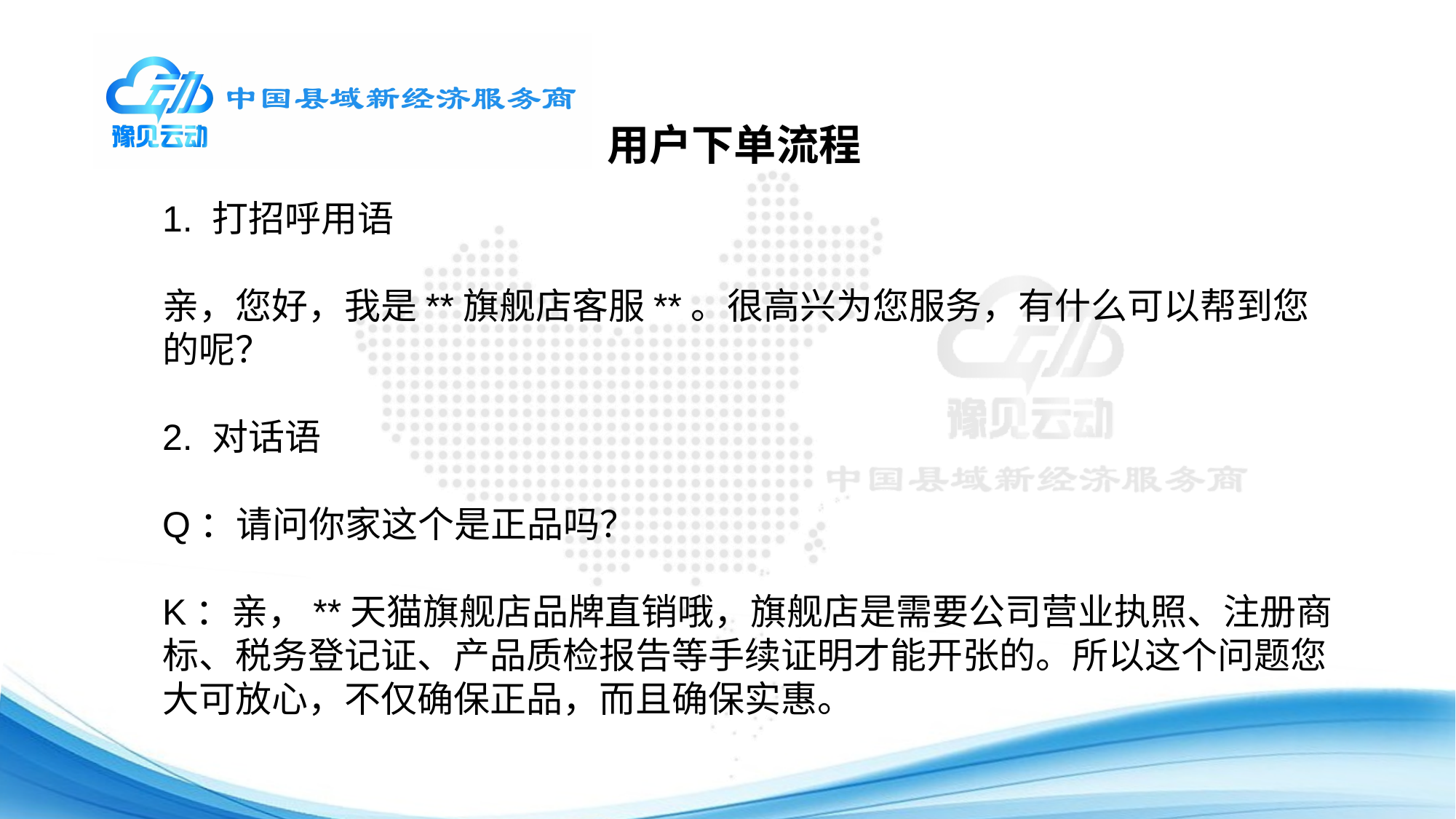

用户下单流程
1. 打招呼用语

亲，您好，我是**旗舰店客服**。很高兴为您服务，有什么可以帮到您的呢？

2. 对话语

Q：请问你家这个是正品吗？

K：亲，**天猫旗舰店品牌直销哦，旗舰店是需要公司营业执照、注册商标、税务登记证、产品质检报告等手续证明才能开张的。所以这个问题您大可放心，不仅确保正品，而且确保实惠。